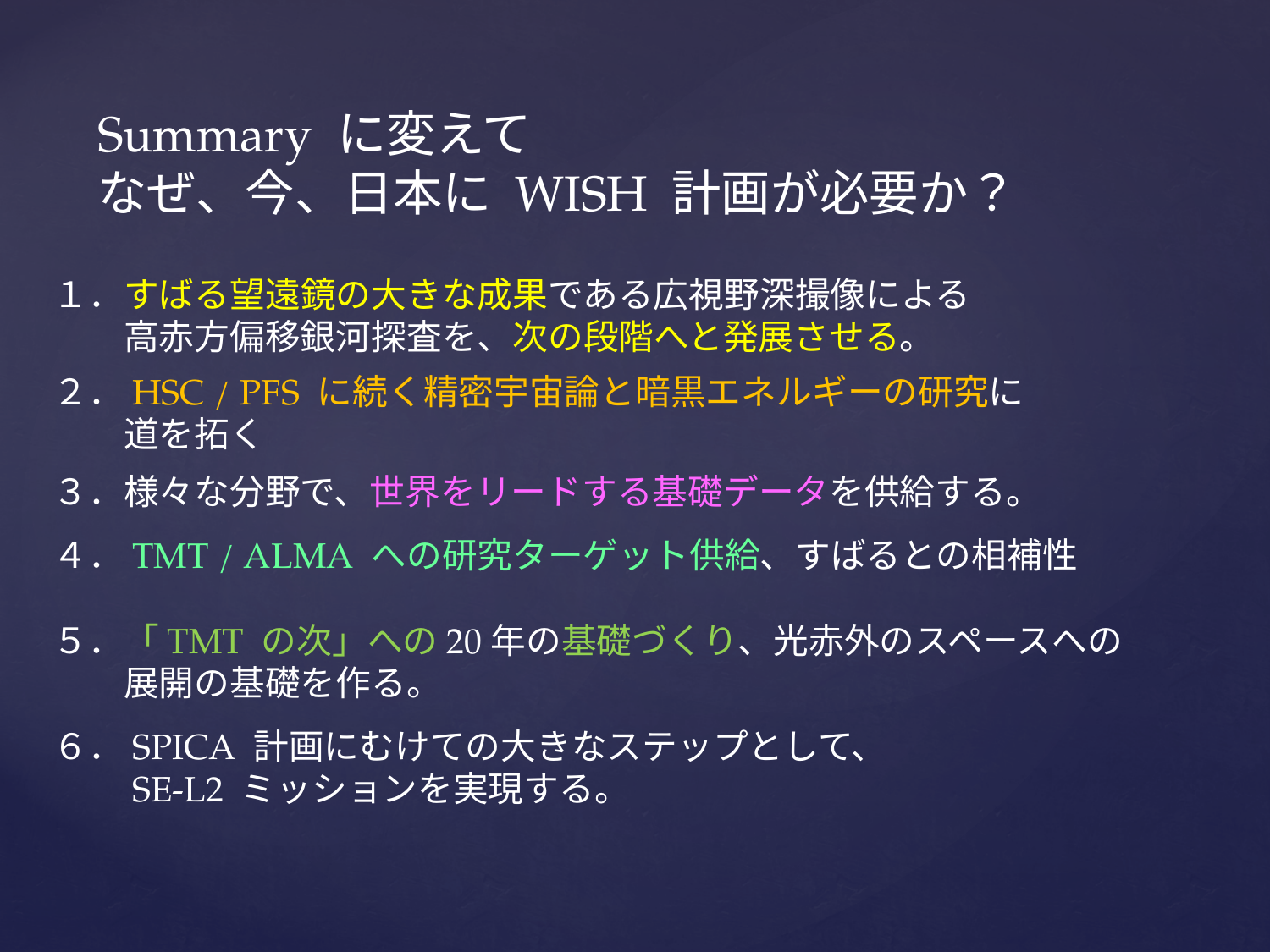

Summary に変えて
なぜ、今、日本に WISH 計画が必要か？
１．すばる望遠鏡の大きな成果である広視野深撮像による
　　高赤方偏移銀河探査を、次の段階へと発展させる。

２．HSC / PFS に続く精密宇宙論と暗黒エネルギーの研究に
　　道を拓く

３．様々な分野で、世界をリードする基礎データを供給する。

４．TMT / ALMA への研究ターゲット供給、すばるとの相補性

５．「TMT の次」への20年の基礎づくり、光赤外のスペースへの
　　展開の基礎を作る。

６．SPICA 計画にむけての大きなステップとして、
　　SE-L2 ミッションを実現する。